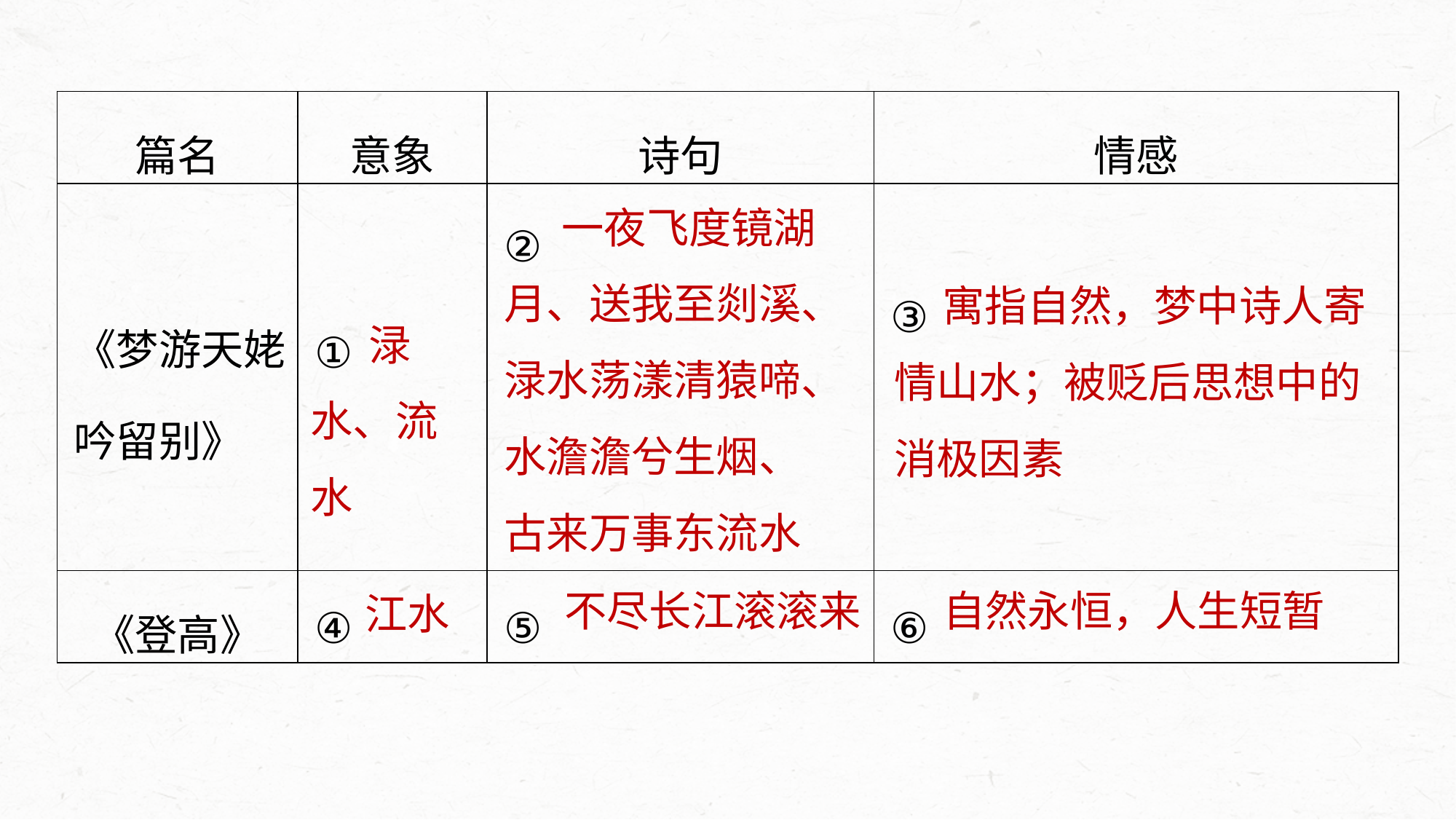

| 篇名 | 意象 | 诗句 | 情感 |
| --- | --- | --- | --- |
| 《梦游天姥吟留别》 | ① | ② | ③ |
| 《登高》 | ④ | ⑤ | ⑥ |
     一夜飞度镜湖月、送我至剡溪、渌水荡漾清猿啼、水澹澹兮生烟、古来万事东流水
    寓指自然，梦中诗人寄情山水；被贬后思想中的消极因素
     渌水、流水
自然永恒，人生短暂
不尽长江滚滚来
江水